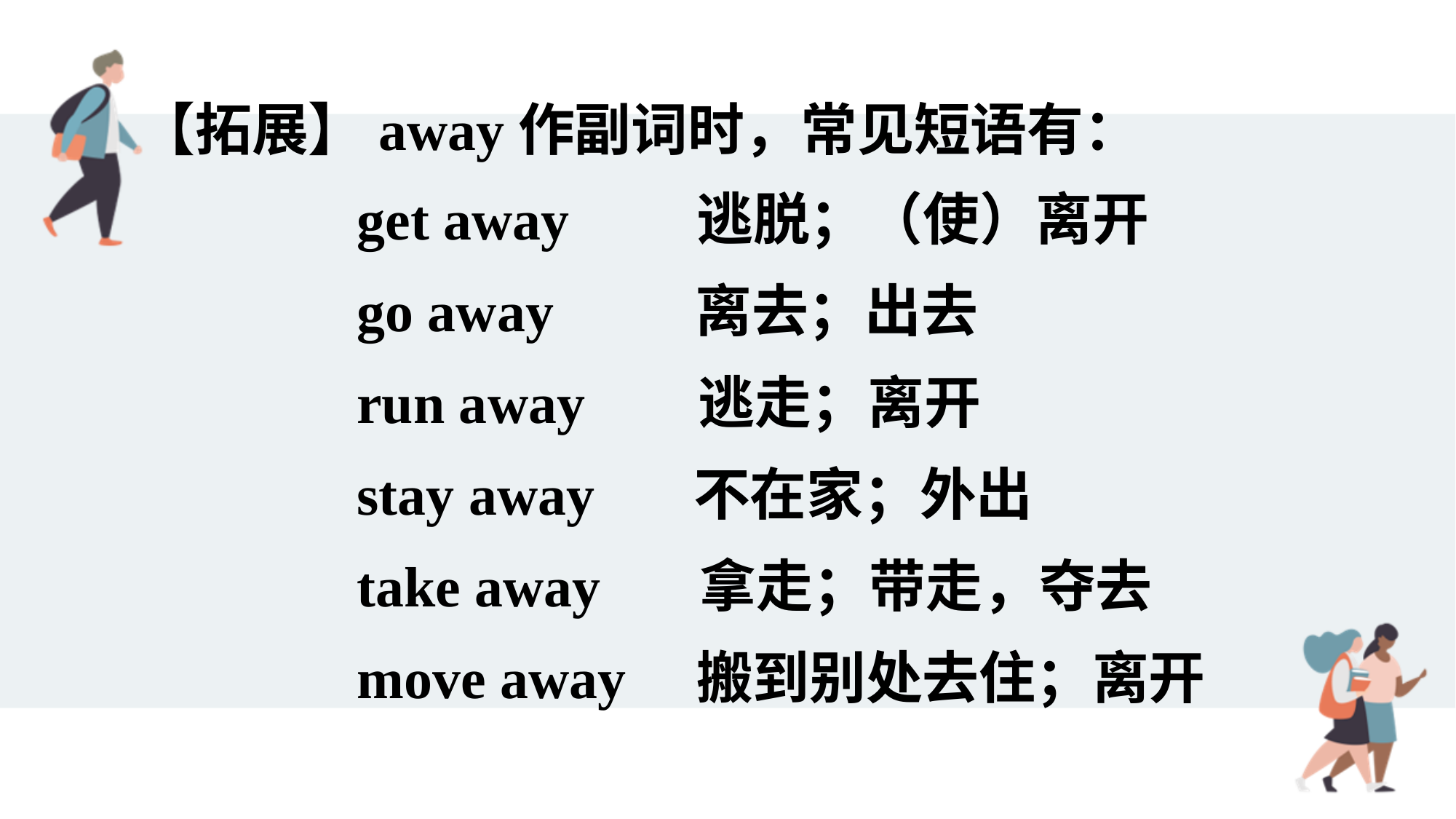

【拓展】away作副词时，常见短语有：
get away        逃脱；（使）离开
go away         离去；出去
run away       逃走；离开
stay away      不在家；外出
take away      拿走；带走，夺去
move away    搬到别处去住；离开